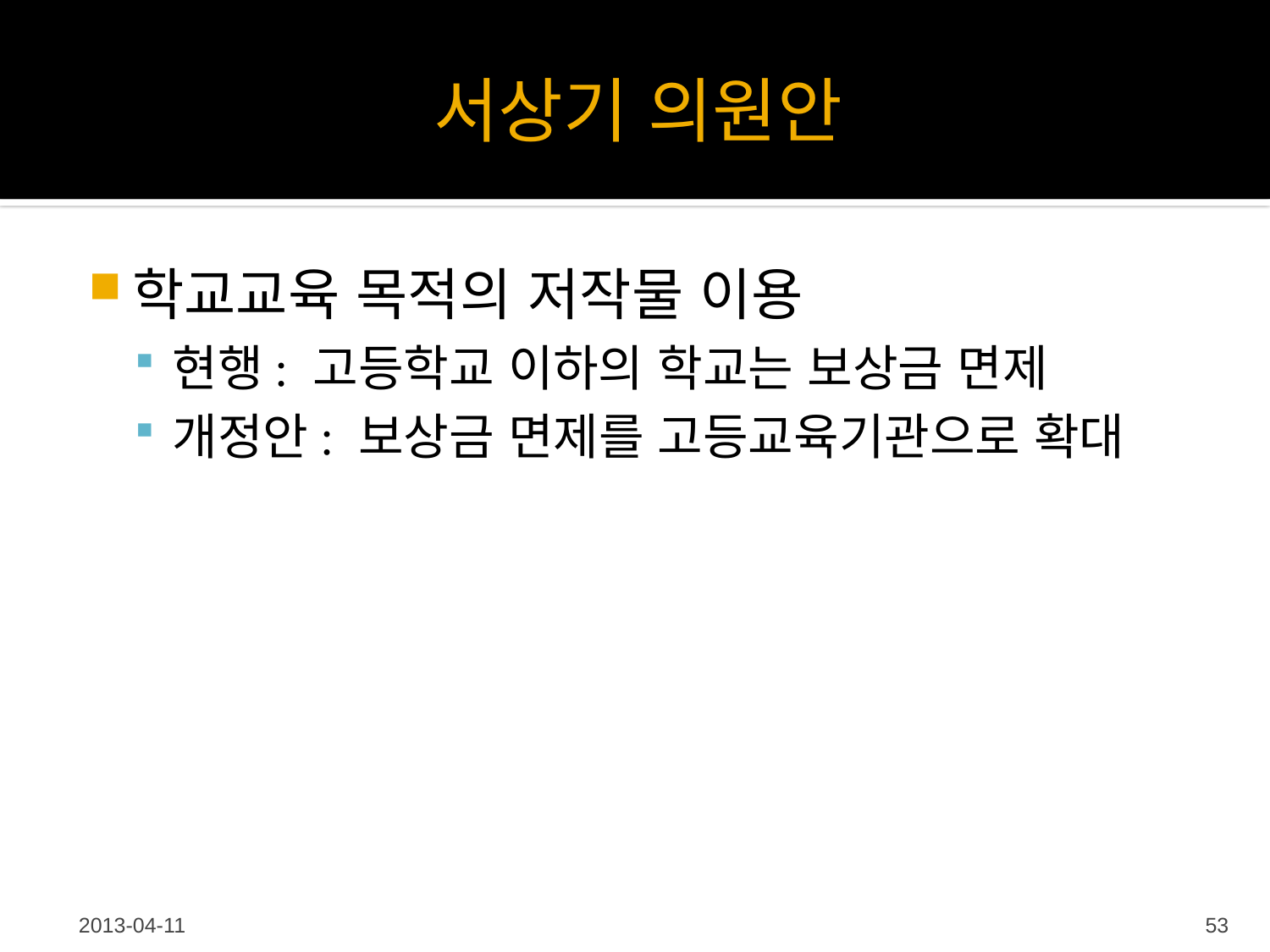

# 서상기 의원안
학교교육 목적의 저작물 이용
현행: 고등학교 이하의 학교는 보상금 면제
개정안: 보상금 면제를 고등교육기관으로 확대
2013-04-11
53